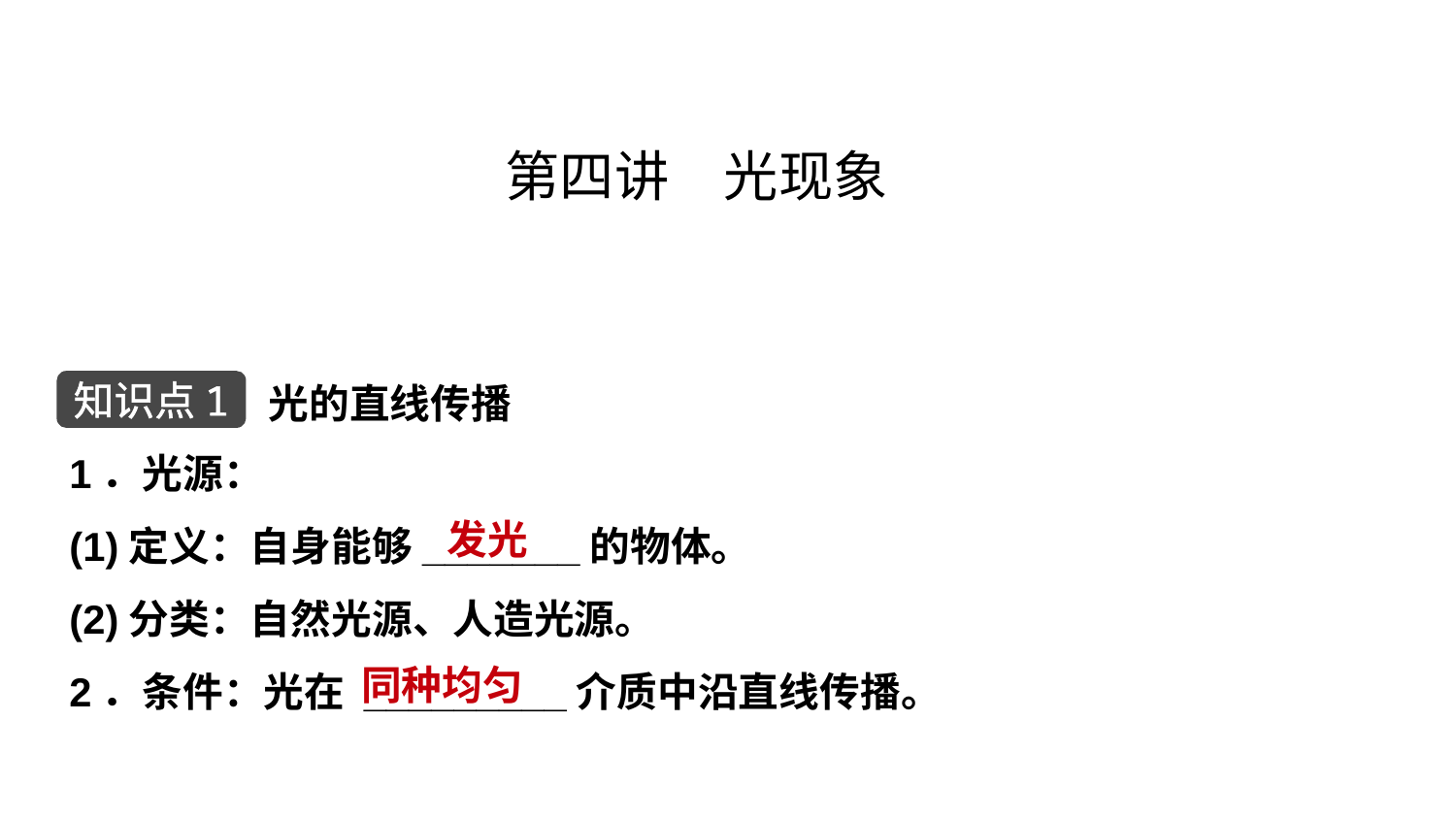

第四讲　光现象
光的直线传播
知识点1
1．光源：
(1)定义：自身能够_______的物体。
(2)分类：自然光源、人造光源。
2．条件：光在 _________介质中沿直线传播。
 发光
同种均匀